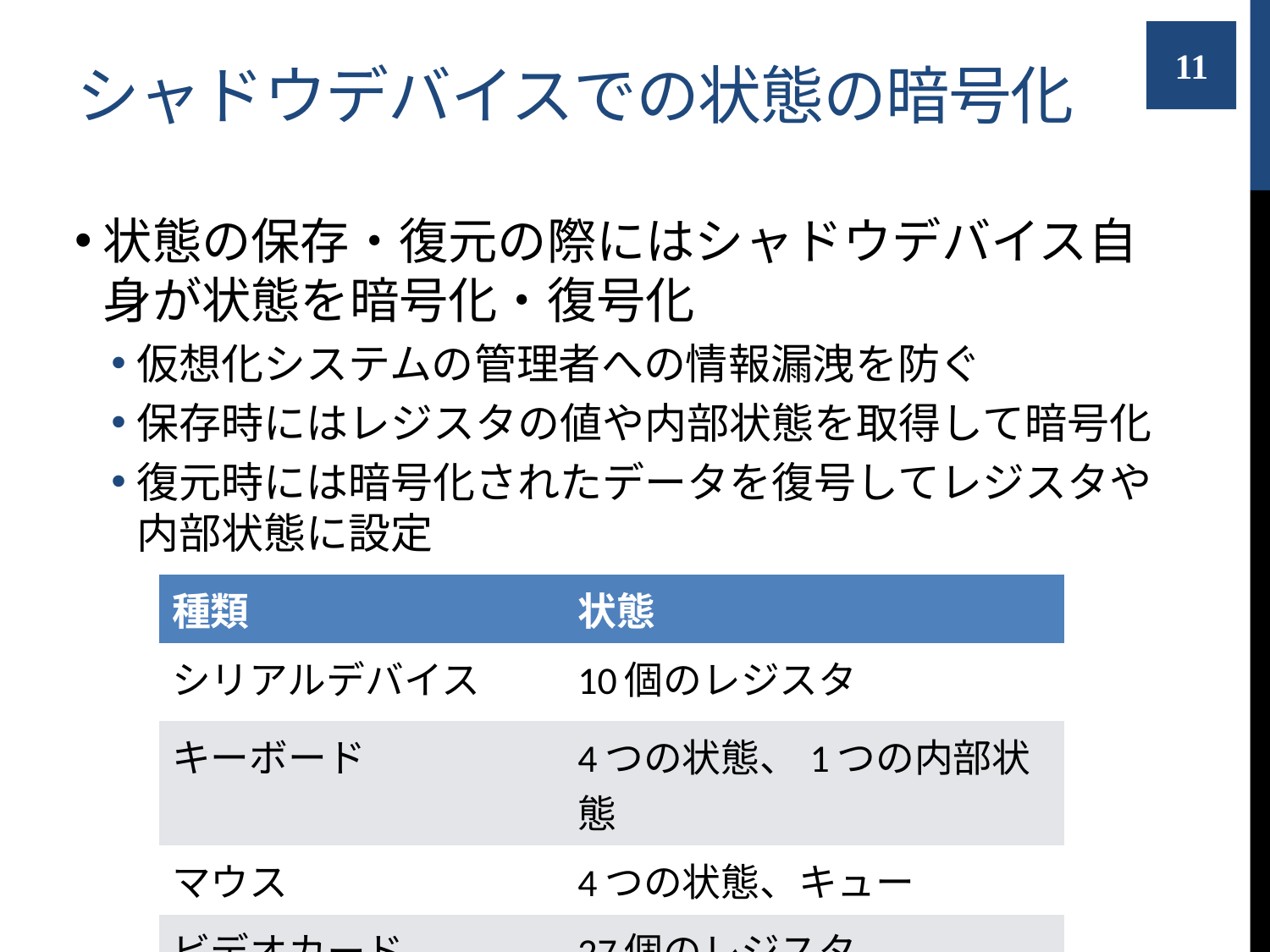

# シャドウデバイスでの状態の暗号化
11
状態の保存・復元の際にはシャドウデバイス自身が状態を暗号化・復号化
仮想化システムの管理者への情報漏洩を防ぐ
保存時にはレジスタの値や内部状態を取得して暗号化
復元時には暗号化されたデータを復号してレジスタや内部状態に設定
| 種類 | 状態 |
| --- | --- |
| シリアルデバイス | 10個のレジスタ |
| キーボード | 4つの状態、1つの内部状態 |
| マウス | 4つの状態、キュー |
| ビデオカード | 27個のレジスタ |